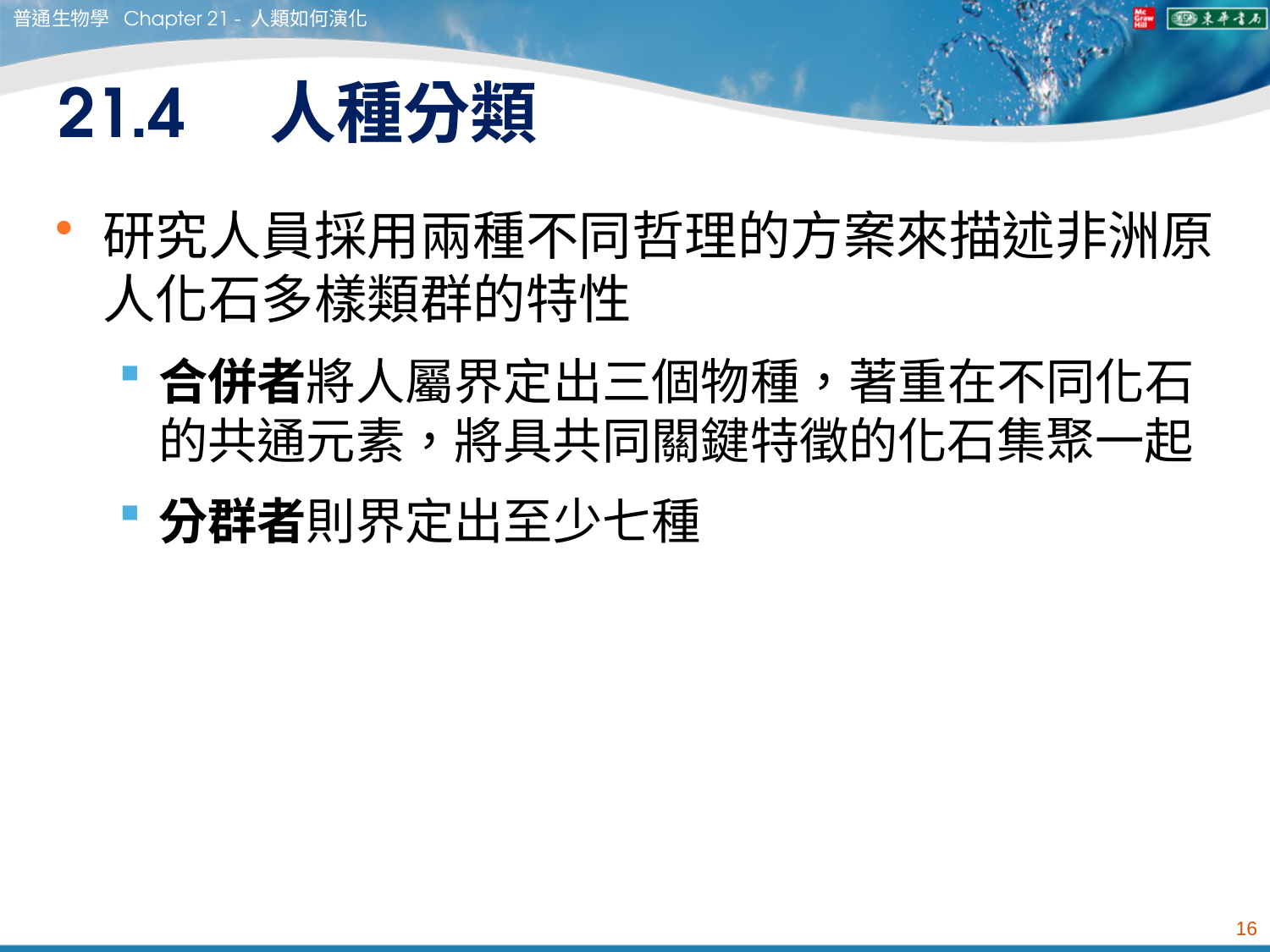

普通生物學  Chapter 21 - 人類如何演化
# 21.4　人種分類
研究人員採用兩種不同哲理的方案來描述非洲原人化石多樣類群的特性
合併者將人屬界定出三個物種，著重在不同化石的共通元素，將具共同關鍵特徵的化石集聚一起
分群者則界定出至少七種
16